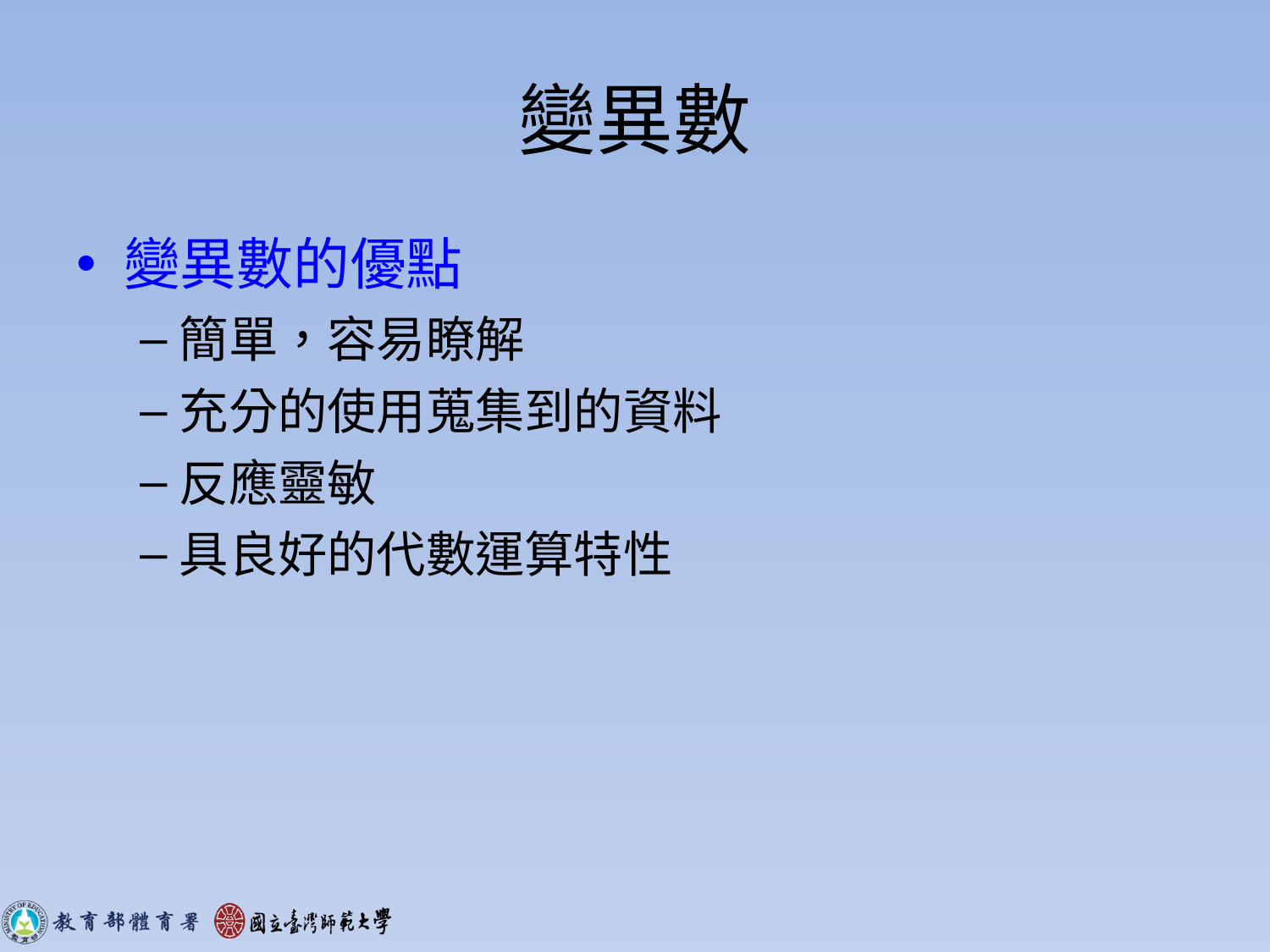

# 變異數
變異數的優點
簡單，容易瞭解
充分的使用蒐集到的資料
反應靈敏
具良好的代數運算特性